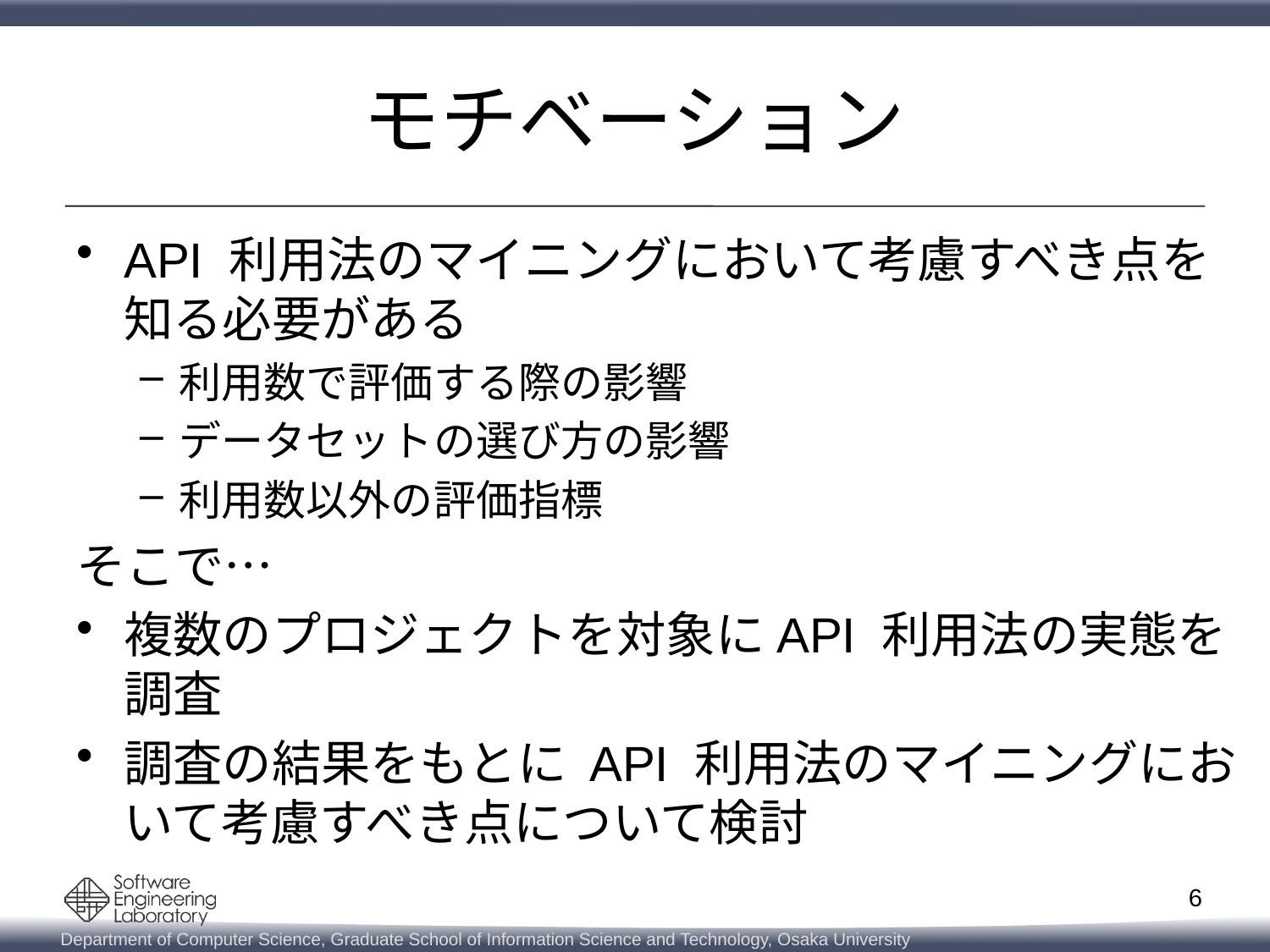

# モチベーション
API 利用法のマイニングにおいて考慮すべき点を
知る必要がある
利用数で評価する際の影響
データセットの選び方の影響
利用数以外の評価指標
そこで…
複数のプロジェクトを対象にAPI 利用法の実態を調査
調査の結果をもとに API 利用法のマイニングにおいて考慮すべき点について検討
6